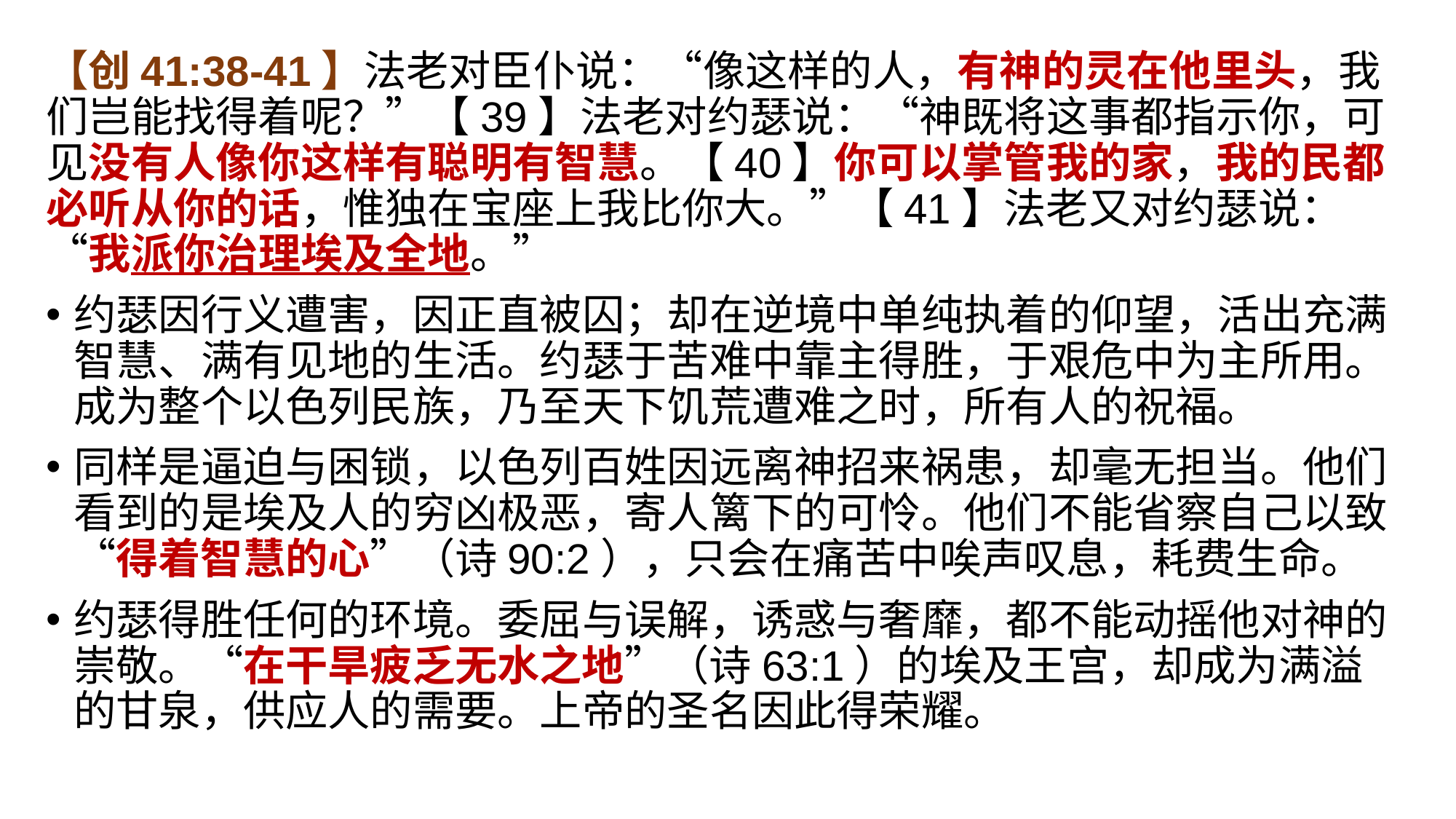

#
【创41:38-41】法老对臣仆说：“像这样的人，有神的灵在他里头，我们岂能找得着呢？”【39】法老对约瑟说：“神既将这事都指示你，可见没有人像你这样有聪明有智慧。【40】你可以掌管我的家，我的民都必听从你的话，惟独在宝座上我比你大。”【41】法老又对约瑟说：“我派你治理埃及全地。”
约瑟因行义遭害，因正直被囚；却在逆境中单纯执着的仰望，活出充满智慧、满有见地的生活。约瑟于苦难中靠主得胜，于艰危中为主所用。成为整个以色列民族，乃至天下饥荒遭难之时，所有人的祝福。
同样是逼迫与困锁，以色列百姓因远离神招来祸患，却毫无担当。他们看到的是埃及人的穷凶极恶，寄人篱下的可怜。他们不能省察自己以致“得着智慧的心”（诗90:2），只会在痛苦中唉声叹息，耗费生命。
约瑟得胜任何的环境。委屈与误解，诱惑与奢靡，都不能动摇他对神的崇敬。“在干旱疲乏无水之地”（诗63:1）的埃及王宫，却成为满溢的甘泉，供应人的需要。上帝的圣名因此得荣耀。